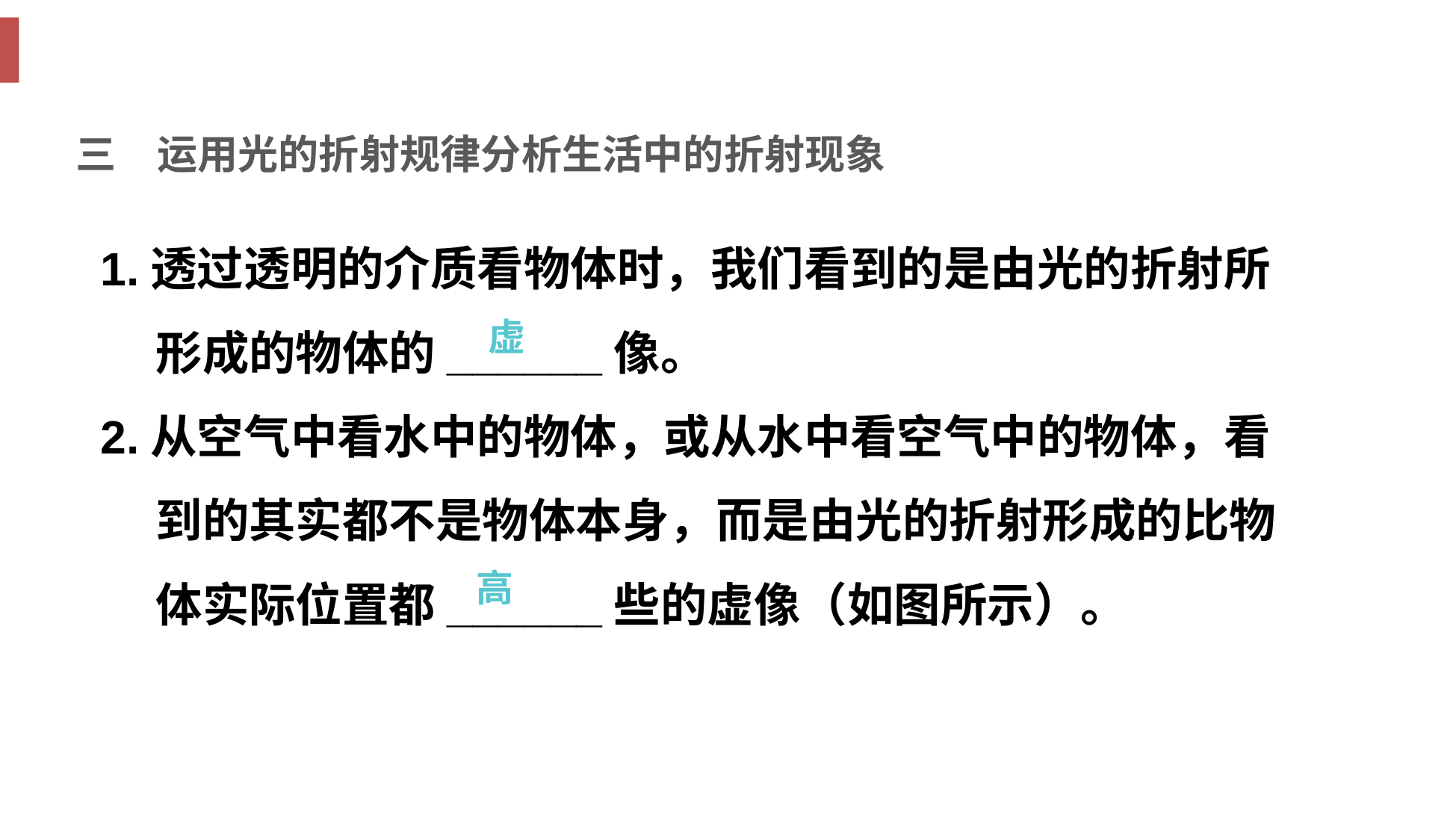

三　运用光的折射规律分析生活中的折射现象
1.透过透明的介质看物体时，我们看到的是由光的折射所形成的物体的______像。
2.从空气中看水中的物体，或从水中看空气中的物体，看到的其实都不是物体本身，而是由光的折射形成的比物体实际位置都______些的虚像（如图所示）。
虚
高